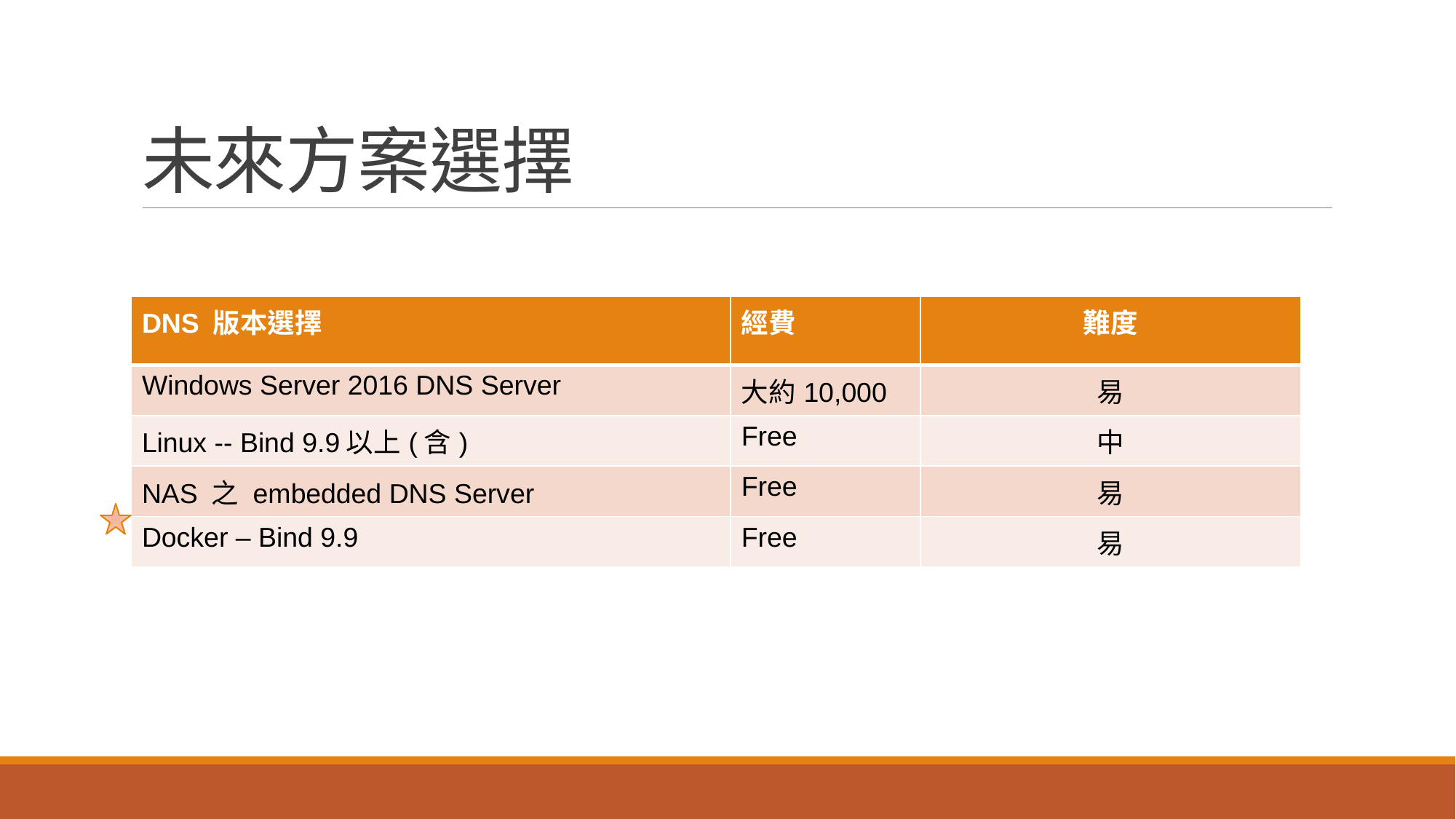

# 未來方案選擇
| DNS 版本選擇 | 經費 | 難度 |
| --- | --- | --- |
| Windows Server 2016 DNS Server | 大約10,000 | 易 |
| Linux -- Bind 9.9以上(含) | Free | 中 |
| NAS 之 embedded DNS Server | Free | 易 |
| Docker – Bind 9.9 | Free | 易 |